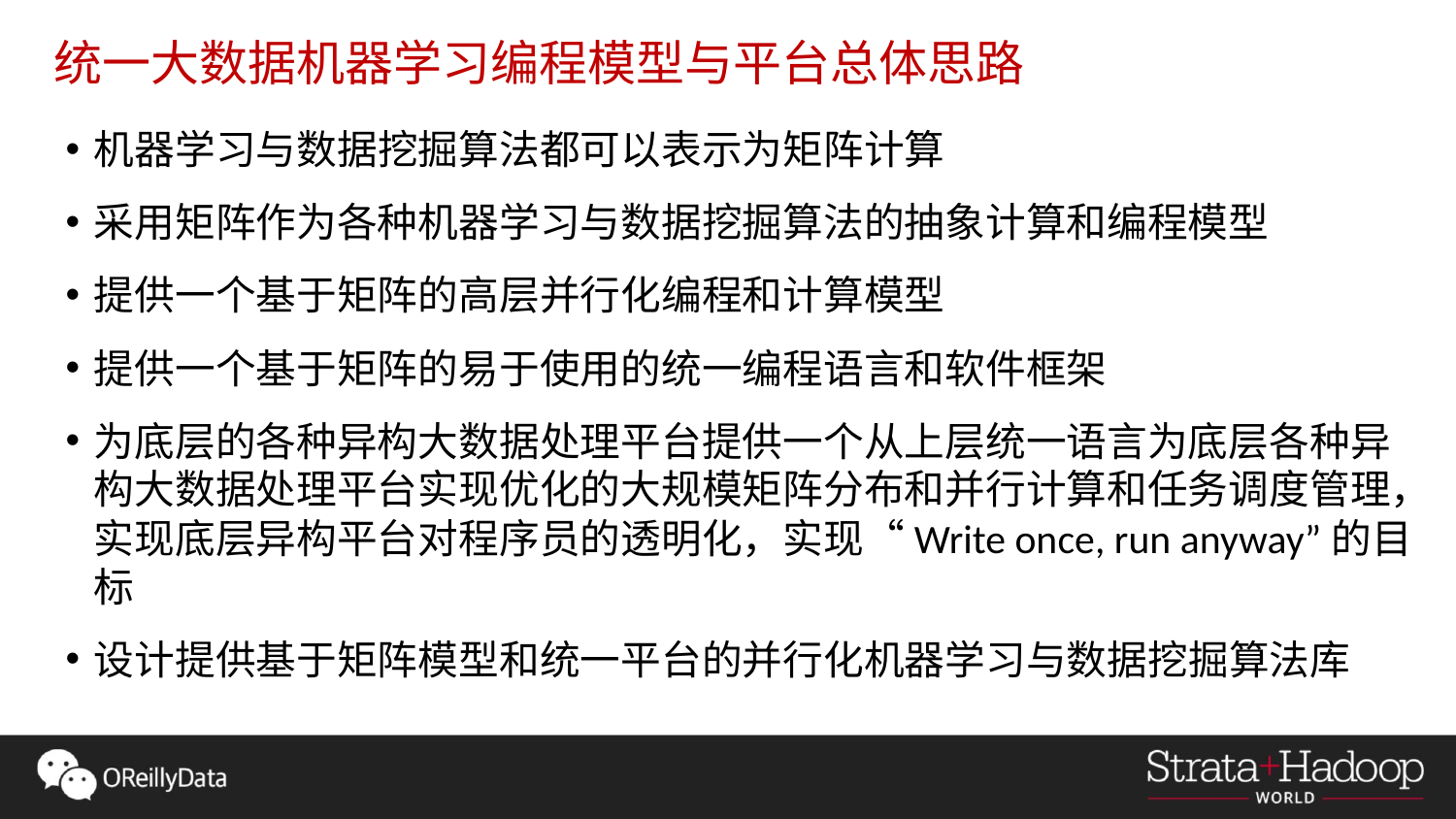

统一大数据机器学习编程模型与平台总体思路
机器学习与数据挖掘算法都可以表示为矩阵计算
采用矩阵作为各种机器学习与数据挖掘算法的抽象计算和编程模型
提供一个基于矩阵的高层并行化编程和计算模型
提供一个基于矩阵的易于使用的统一编程语言和软件框架
为底层的各种异构大数据处理平台提供一个从上层统一语言为底层各种异构大数据处理平台实现优化的大规模矩阵分布和并行计算和任务调度管理，实现底层异构平台对程序员的透明化，实现“Write once, run anyway”的目标
设计提供基于矩阵模型和统一平台的并行化机器学习与数据挖掘算法库